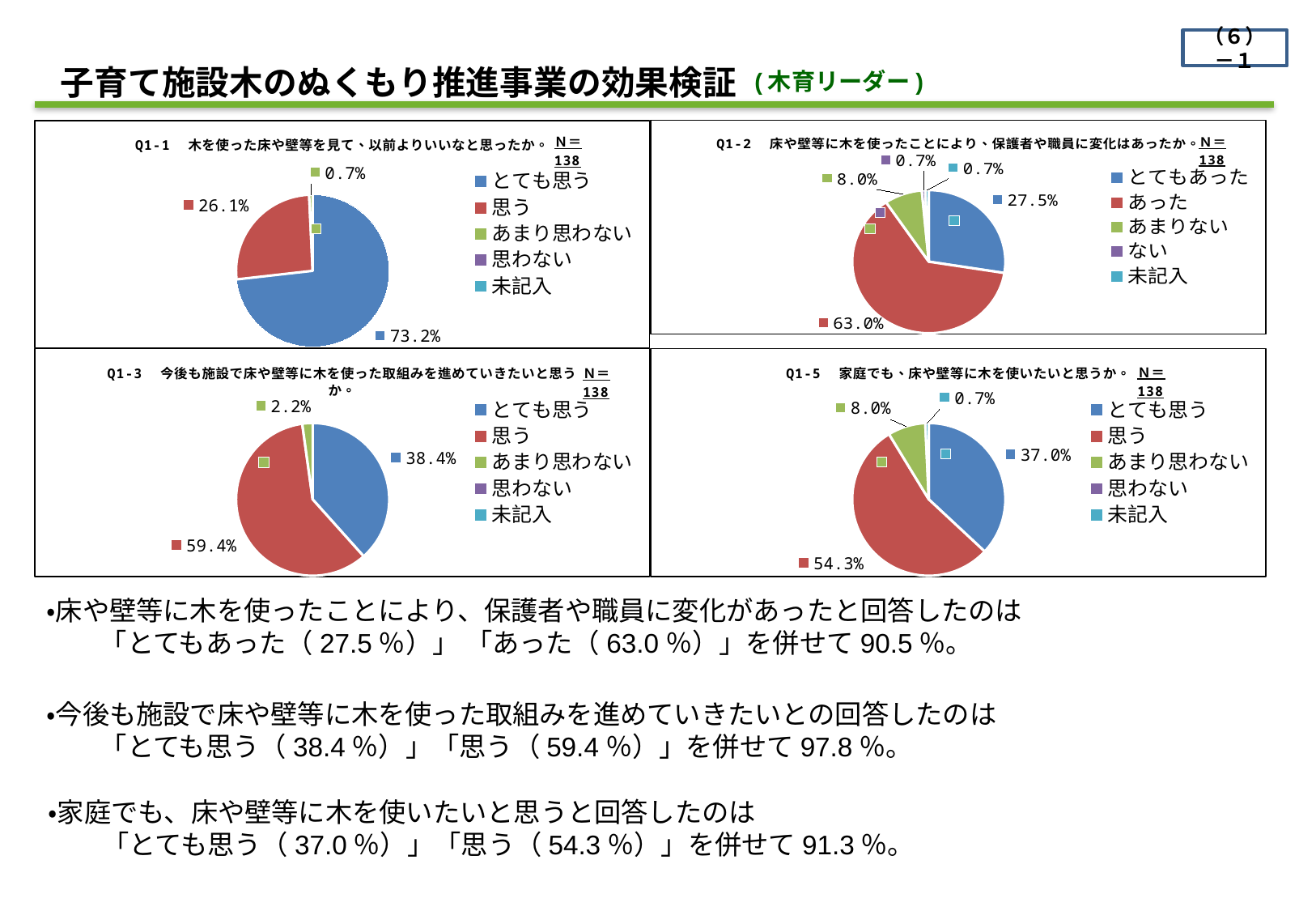

（６）－１
　子育て施設木のぬくもり推進事業の効果検証
(木育リーダー)

[unsupported chart]

[unsupported chart]

[unsupported chart]

[unsupported chart]

・床や壁等に木を使ったことにより、保護者や職員に変化があったと回答したのは
　　「とてもあった（27.5％）」 「あった（63.0％）」を併せて90.5％。
・今後も施設で床や壁等に木を使った取組みを進めていきたいとの回答したのは
　　「とても思う（38.4％）」「思う（59.4％）」を併せて97.8％。
・家庭でも、床や壁等に木を使いたいと思うと回答したのは
　　「とても思う（37.0％）」「思う（54.3％）」を併せて91.3％。